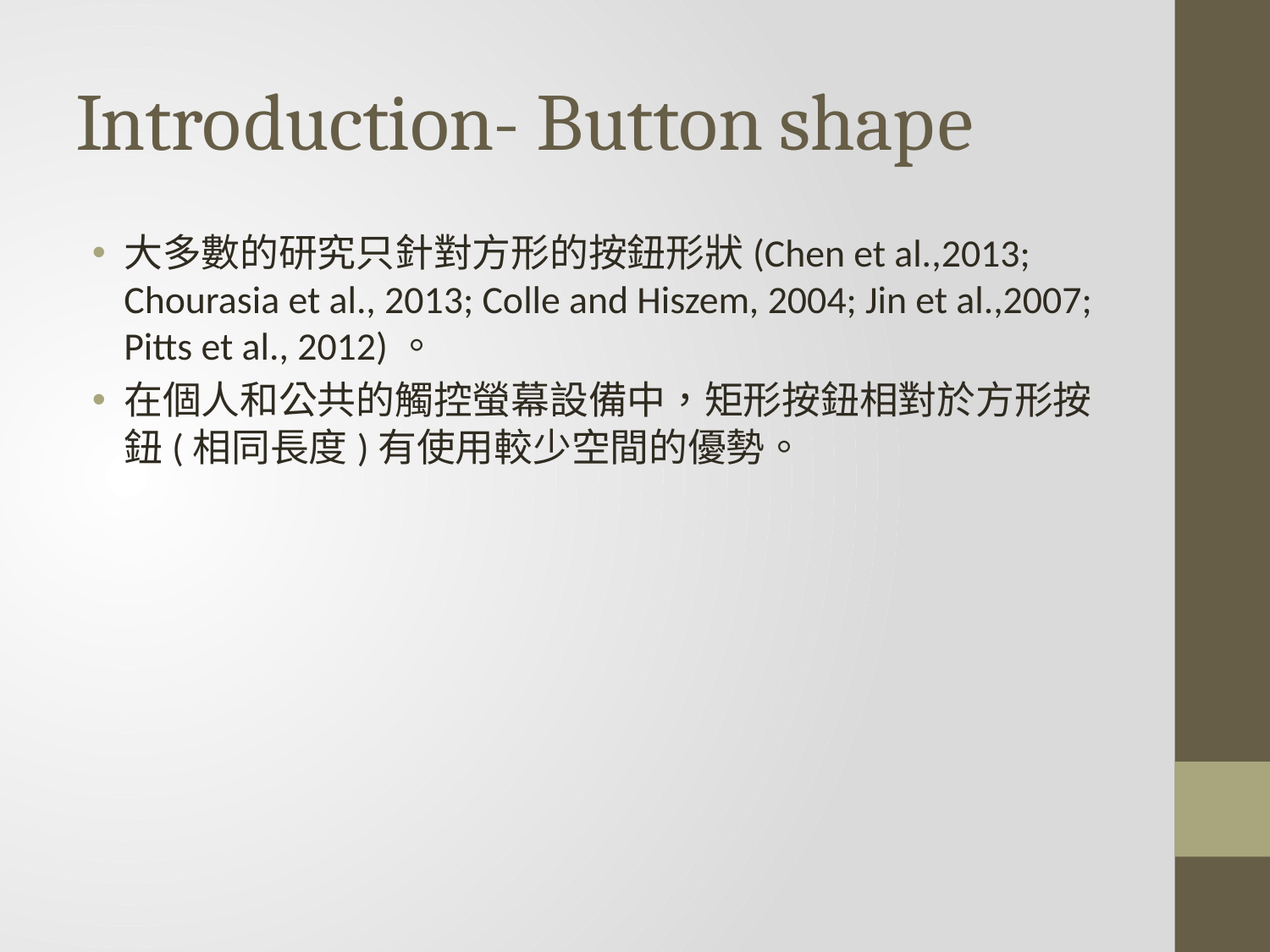

# Introduction- Button shape
大多數的研究只針對方形的按鈕形狀(Chen et al.,2013; Chourasia et al., 2013; Colle and Hiszem, 2004; Jin et al.,2007; Pitts et al., 2012)。
在個人和公共的觸控螢幕設備中，矩形按鈕相對於方形按鈕(相同長度)有使用較少空間的優勢。